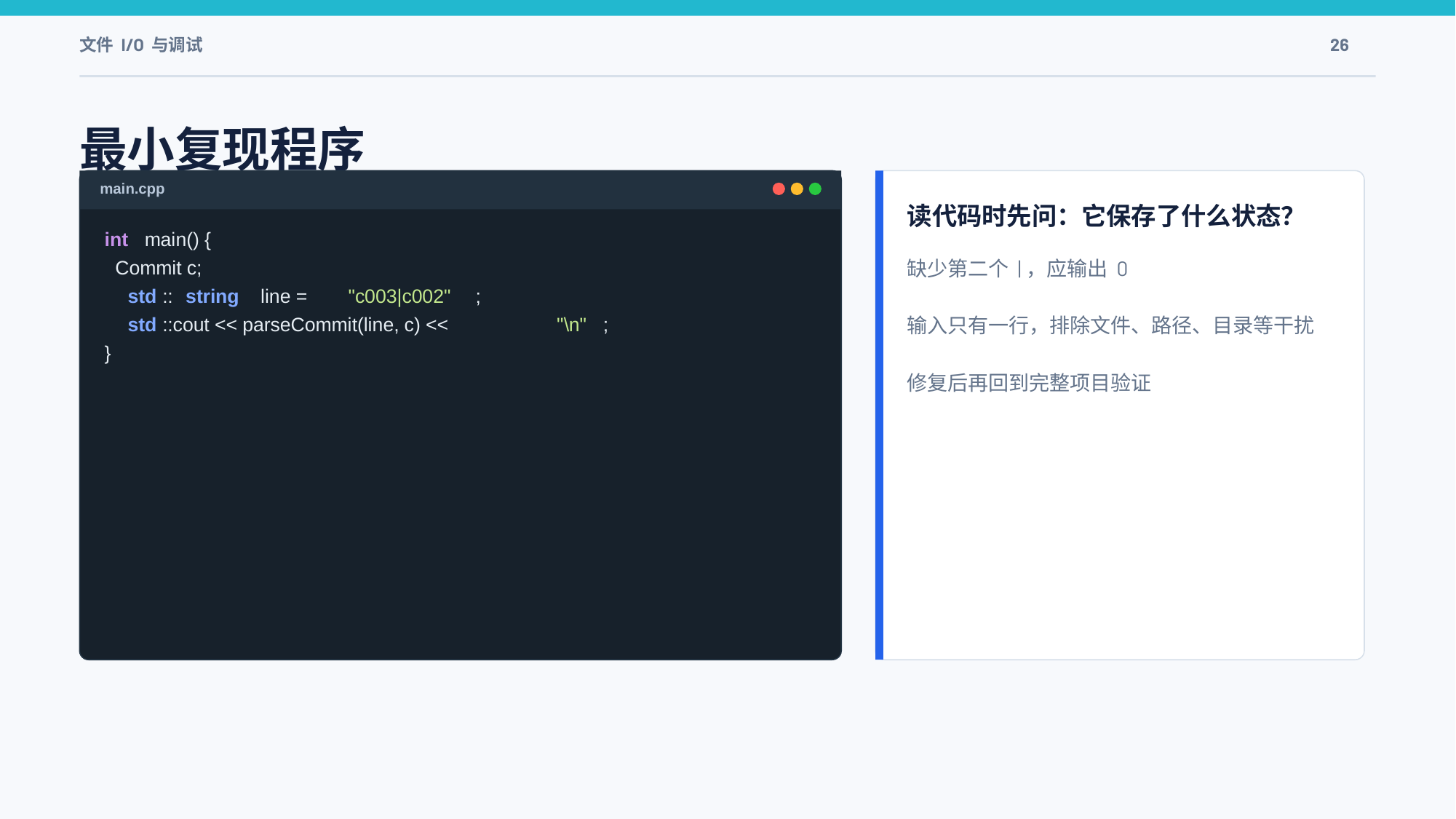

文件 I/O 与调试
26

最小复现程序

main.cpp

读代码时先问：它保存了什么状态？
int
 main() {
缺少第二个 |，应输出 0

输入只有一行，排除文件、路径、目录等干扰

修复后再回到完整项目验证
  Commit c;

std
::
string
 line =
"c003|c002"
;

std
::cout << parseCommit(line, c) <<
"\n"
;
}